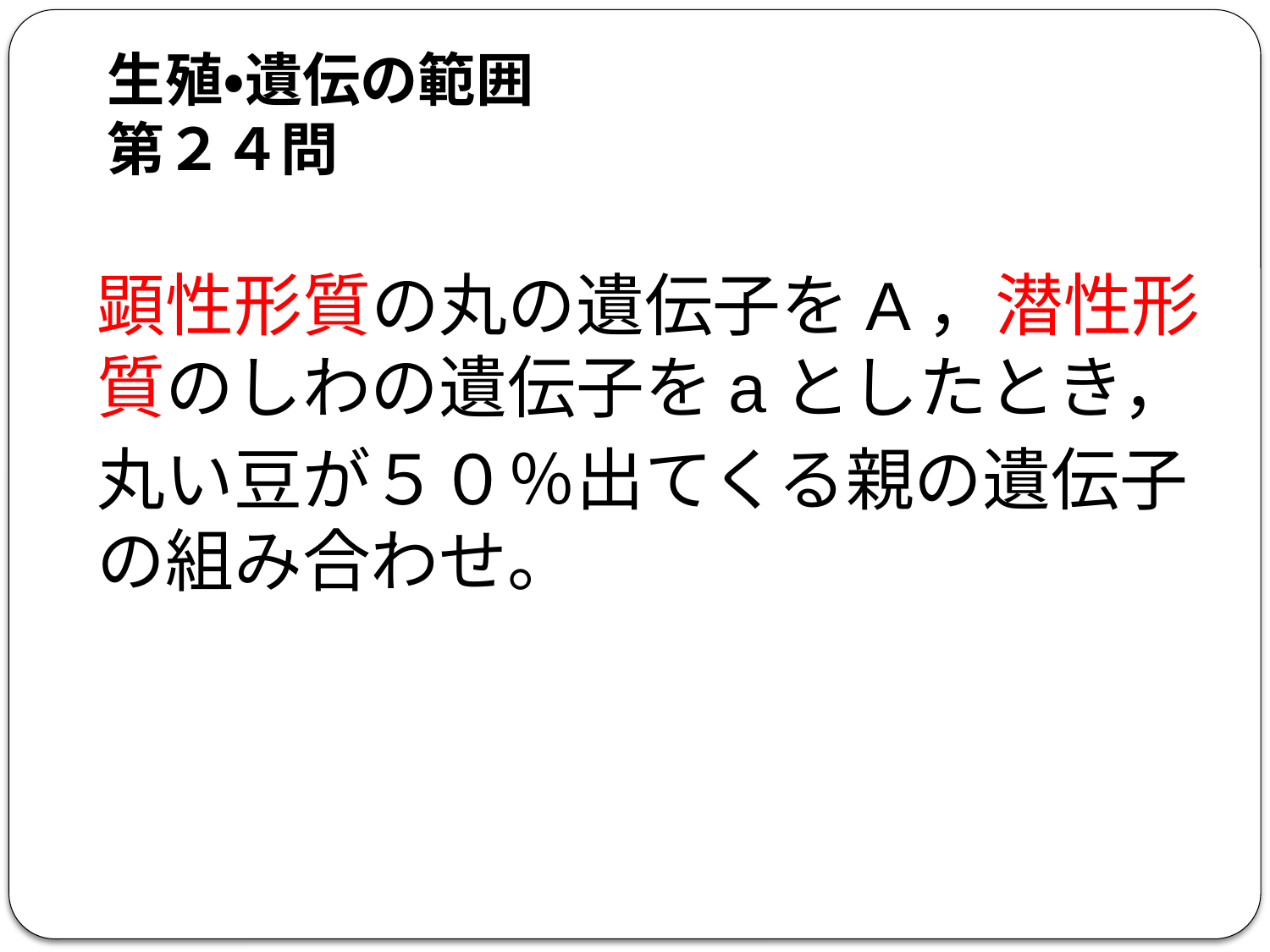

# 生殖・遺伝の範囲 第２４問
顕性形質の丸の遺伝子をA，潜性形質のしわの遺伝子をaとしたとき，
丸い豆が５０％出てくる親の遺伝子の組み合わせ。